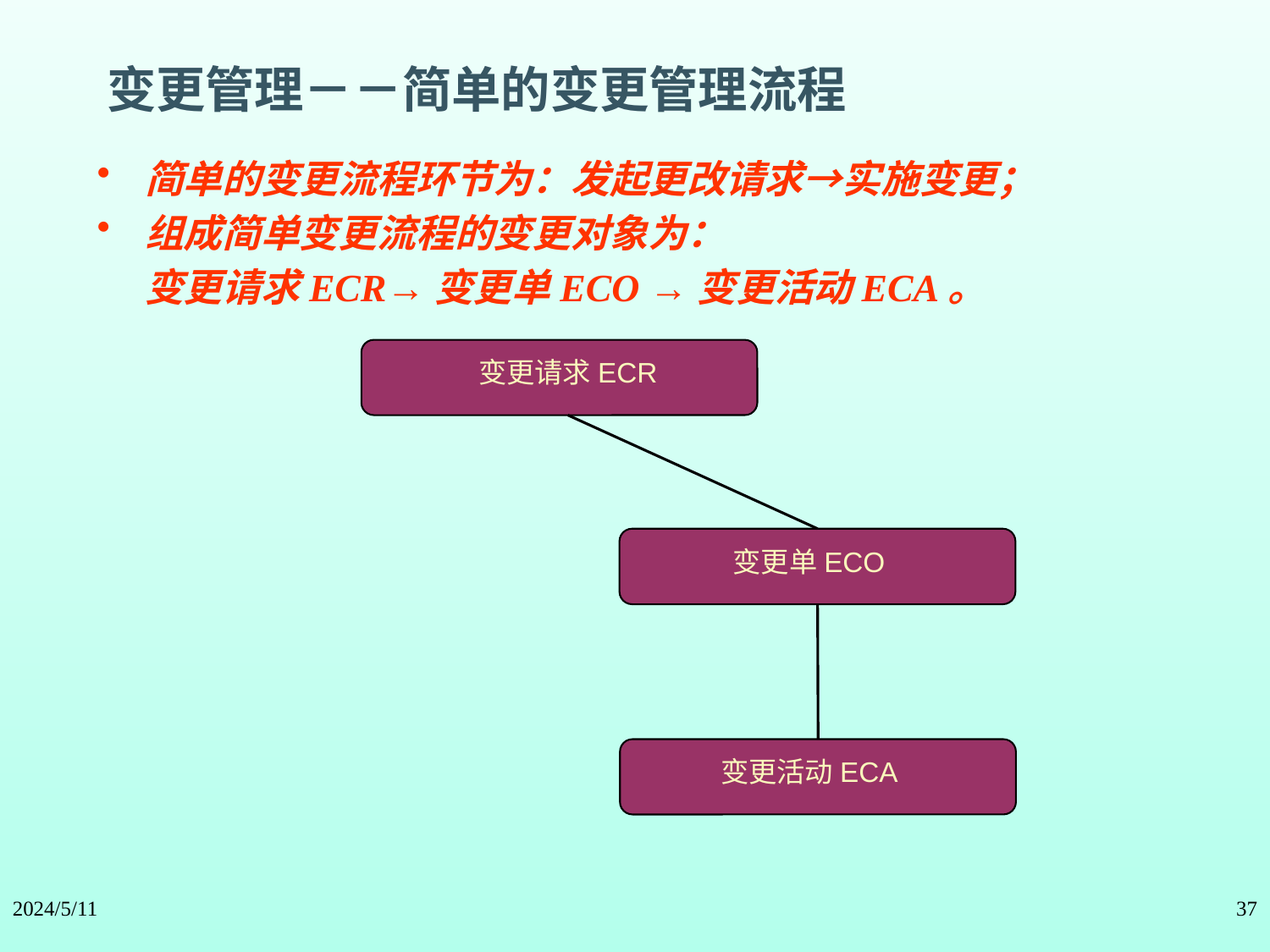

变更管理－－简单的变更管理流程
简单的变更流程环节为：发起更改请求→实施变更；
组成简单变更流程的变更对象为：
	变更请求ECR→变更单ECO →变更活动ECA。

变更请求ECR

变更单ECO

变更活动ECA

2024/5/11
37